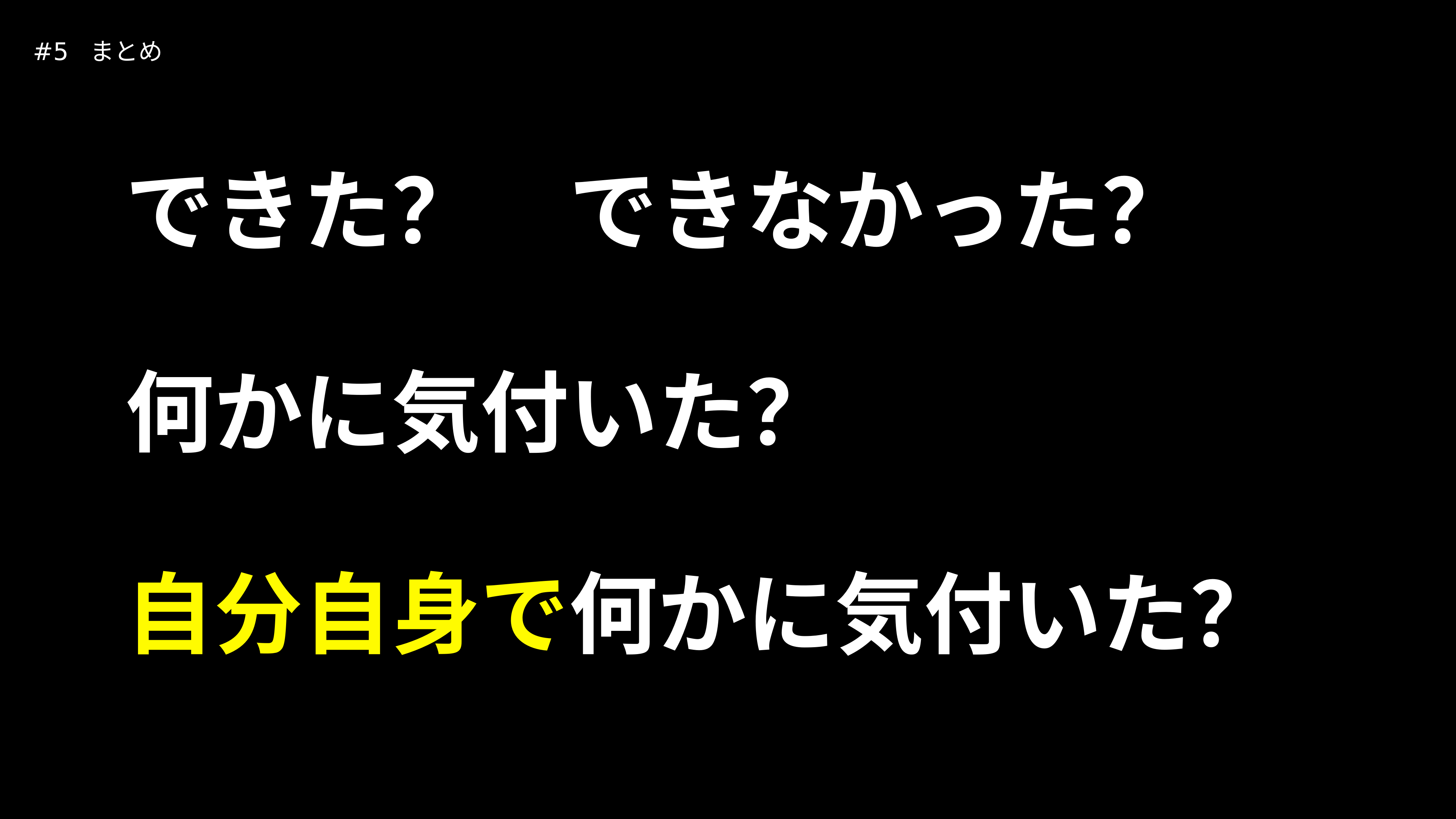

| #5 まとめ |  |
| --- | --- |
できた？　できなかった？
何かに気付いた？
自分自身で何かに気付いた？